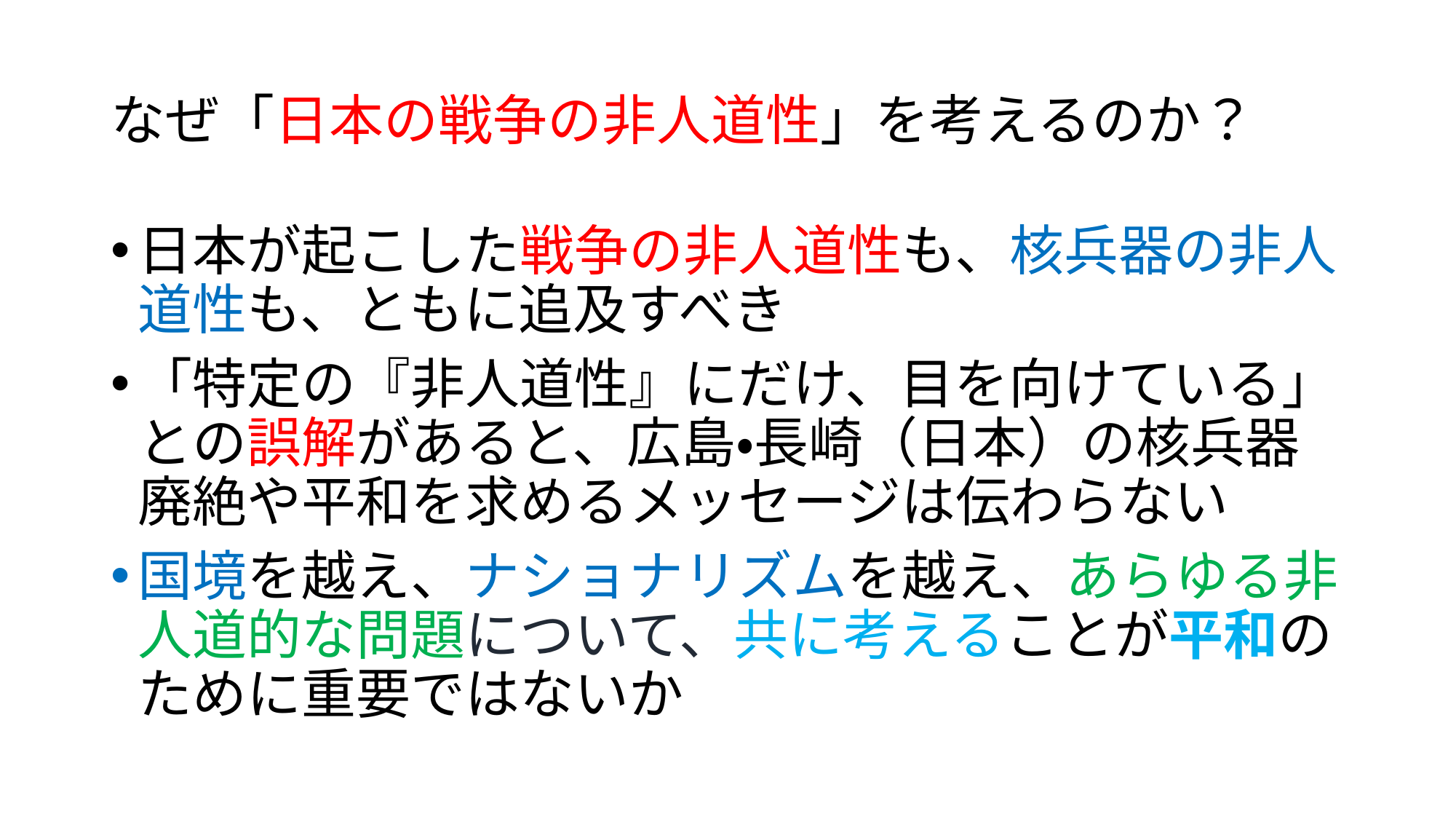

# なぜ「日本の戦争の非人道性」を考えるのか？
日本が起こした戦争の非人道性も、核兵器の非人道性も、ともに追及すべき
「特定の『非人道性』にだけ、目を向けている」との誤解があると、広島・長崎（日本）の核兵器廃絶や平和を求めるメッセージは伝わらない
国境を越え、ナショナリズムを越え、あらゆる非人道的な問題について、共に考えることが平和のために重要ではないか